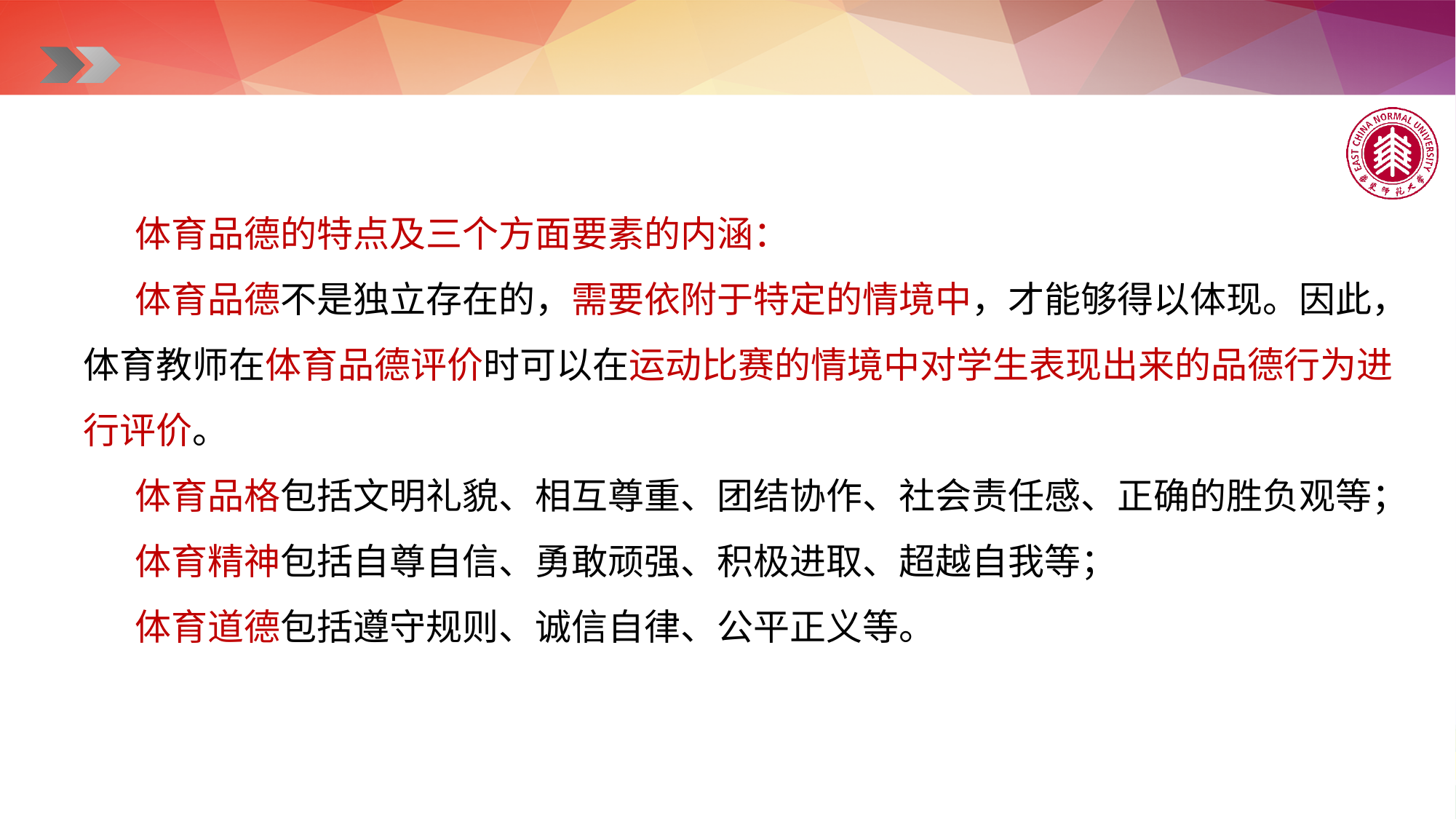

体育品德的特点及三个方面要素的内涵：
体育品德不是独立存在的，需要依附于特定的情境中，才能够得以体现。因此，体育教师在体育品德评价时可以在运动比赛的情境中对学生表现出来的品德行为进行评价。
体育品格包括文明礼貌、相互尊重、团结协作、社会责任感、正确的胜负观等；
体育精神包括自尊自信、勇敢顽强、积极进取、超越自我等；
体育道德包括遵守规则、诚信自律、公平正义等。